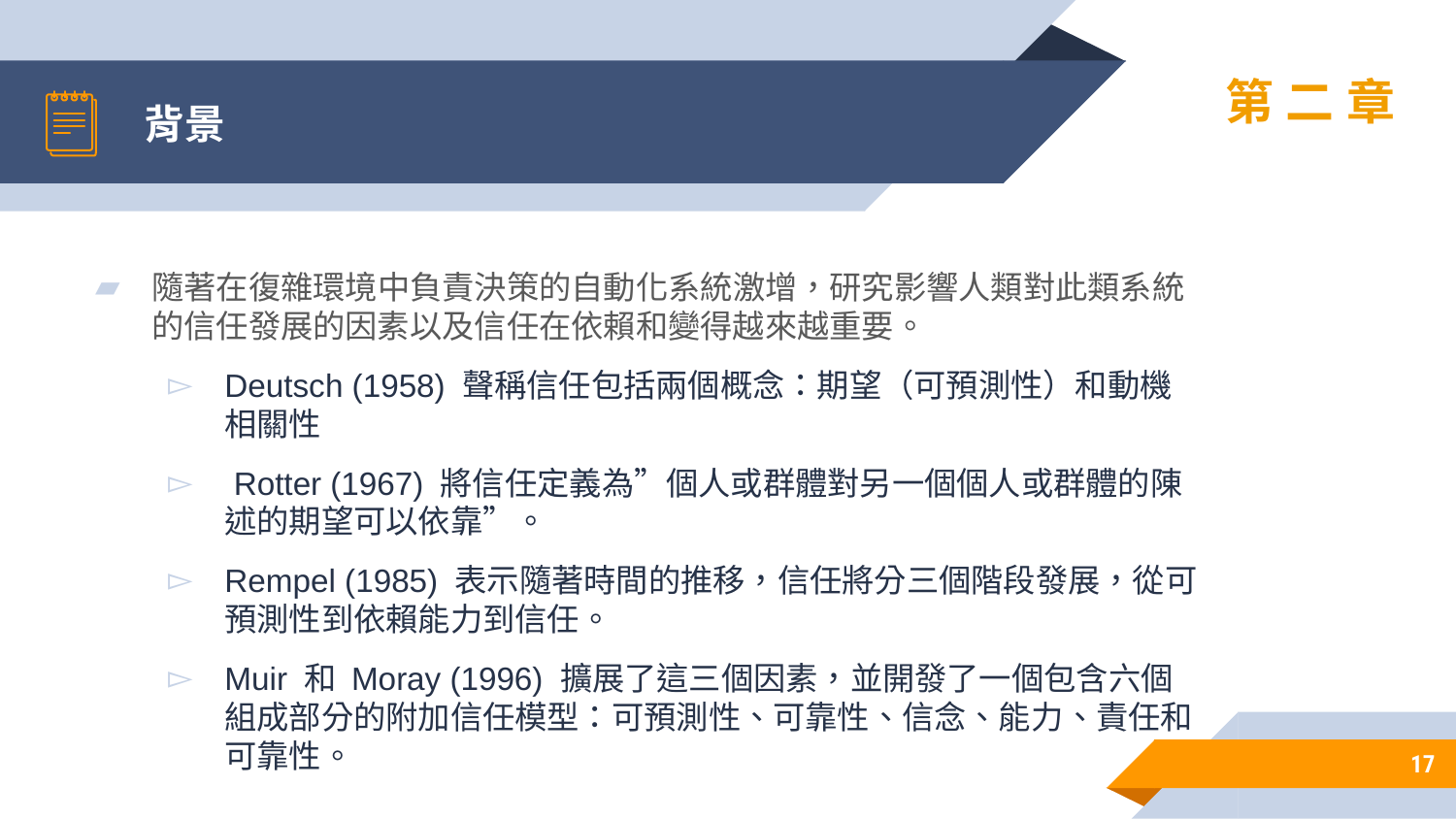

# 背景
第二章

隨著在復雜環境中負責決策的自動化系統激增，研究影響人類對此類系統的信任發展的因素以及信任在依賴和變得越來越重要。
Deutsch (1958) 聲稱信任包括兩個概念：期望（可預測性）和動機相關性
 Rotter (1967) 將信任定義為”個人或群體對另一個個人或群體的陳述的期望可以依靠”。
Rempel (1985) 表示隨著時間的推移，信任將分三個階段發展，從可預測性到依賴能力到信任。
Muir 和 Moray (1996) 擴展了這三個因素，並開發了一個包含六個組成部分的附加信任模型：可預測性、可靠性、信念、能力、責任和可靠性。
17